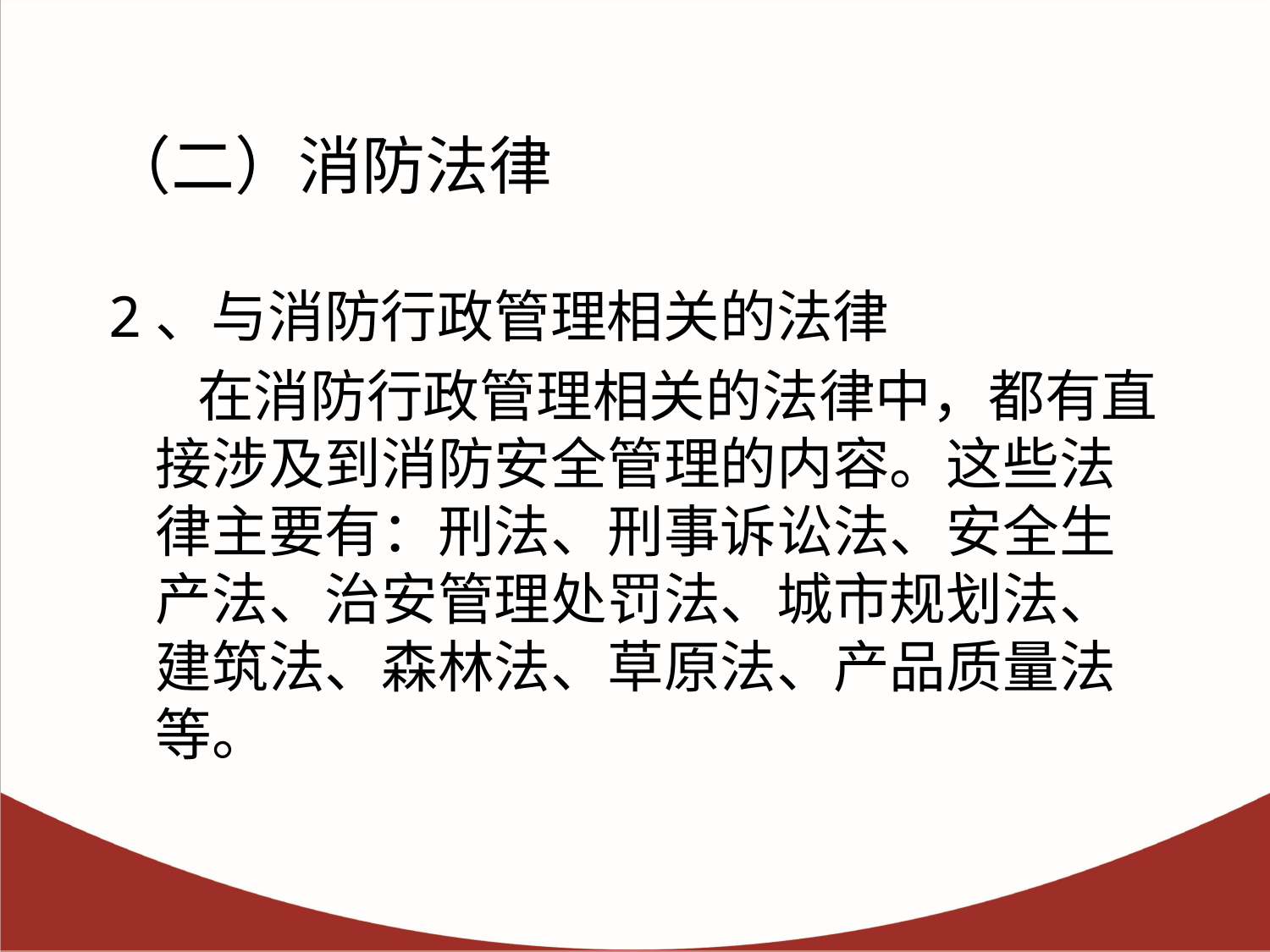

# （二）消防法律
2、与消防行政管理相关的法律
      在消防行政管理相关的法律中，都有直接涉及到消防安全管理的内容。这些法律主要有：刑法、刑事诉讼法、安全生产法、治安管理处罚法、城市规划法、建筑法、森林法、草原法、产品质量法等。